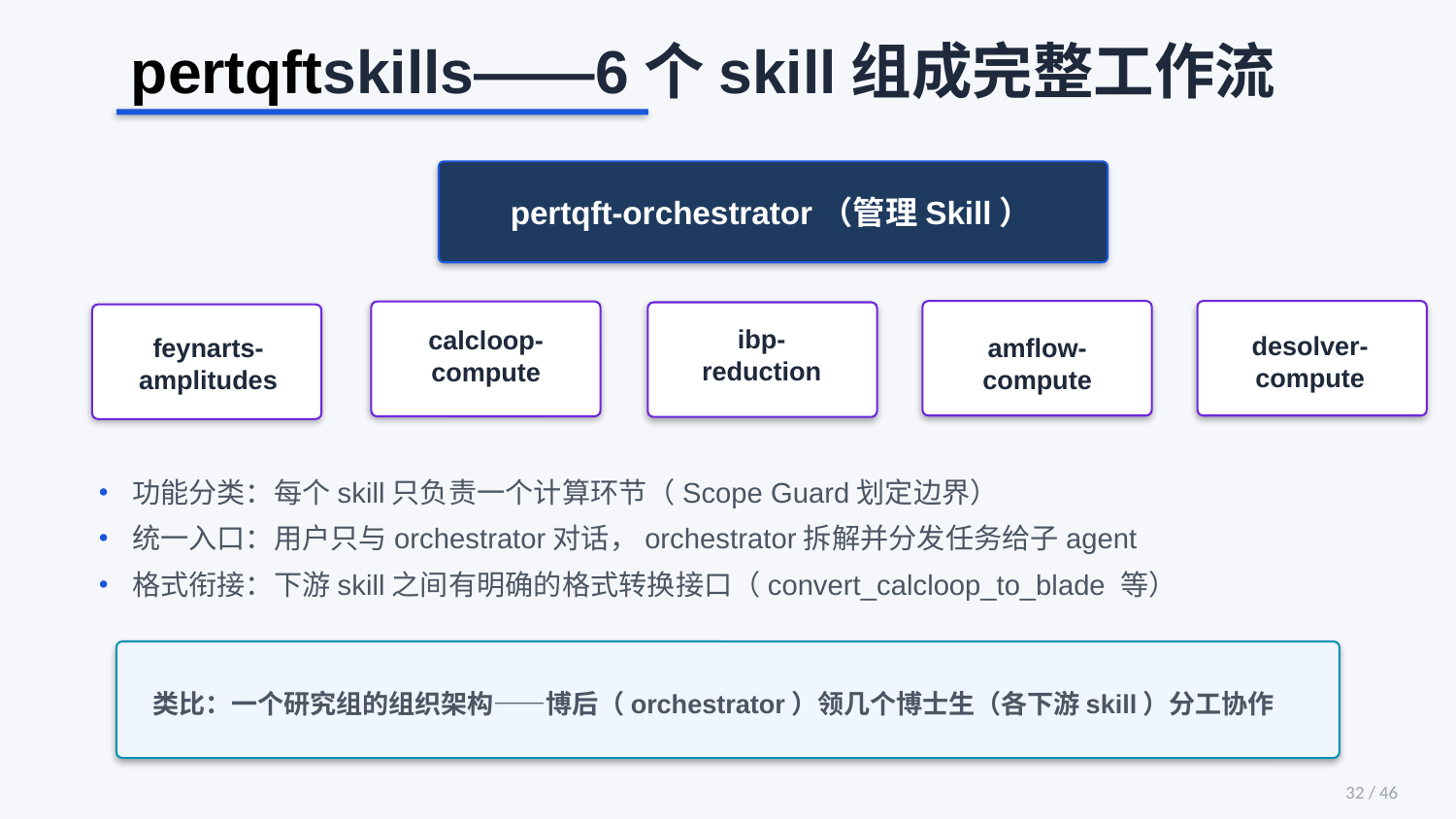

pertqftskills——6个skill组成完整工作流

pertqft-orchestrator（管理Skill）

ibp-
reduction
calcloop-
compute
desolver-
compute
feynarts-
amplitudes
amflow-
compute
• 功能分类：每个skill只负责一个计算环节（Scope Guard划定边界）
• 统一入口：用户只与orchestrator对话，orchestrator拆解并分发任务给子agent
• 格式衔接：下游skill之间有明确的格式转换接口（convert_calcloop_to_blade 等）

类比：一个研究组的组织架构——博后（orchestrator）领几个博士生（各下游skill）分工协作
32 / 46